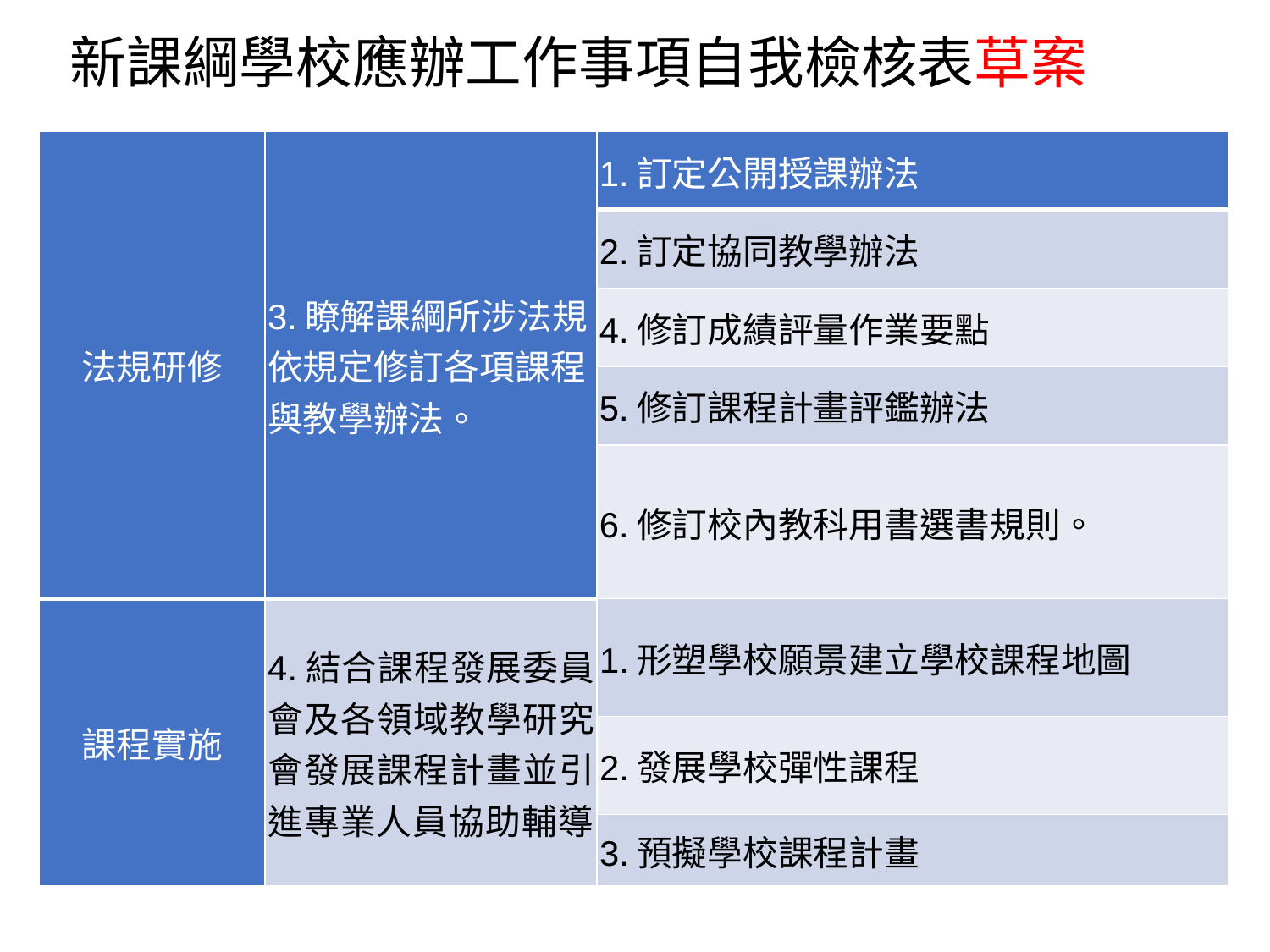

新課綱學校應辦工作事項自我檢核表草案
| 法規研修 | 3.瞭解課綱所涉法規，依規定修訂各項課程與教學辦法。 | 1.訂定公開授課辦法 |
| --- | --- | --- |
|  |  | 2.訂定協同教學辦法 |
|  |  | 4.修訂成績評量作業要點 |
|  |  | 5.修訂課程計畫評鑑辦法 |
|  |  | 6.修訂校內教科用書選書規則。 |
| 課程實施 | 4.結合課程發展委員會及各領域教學研究會發展課程計畫並引進專業人員協助輔導。 | 1.形塑學校願景建立學校課程地圖 |
|  |  | 2.發展學校彈性課程 |
|  |  | 3.預擬學校課程計畫 |